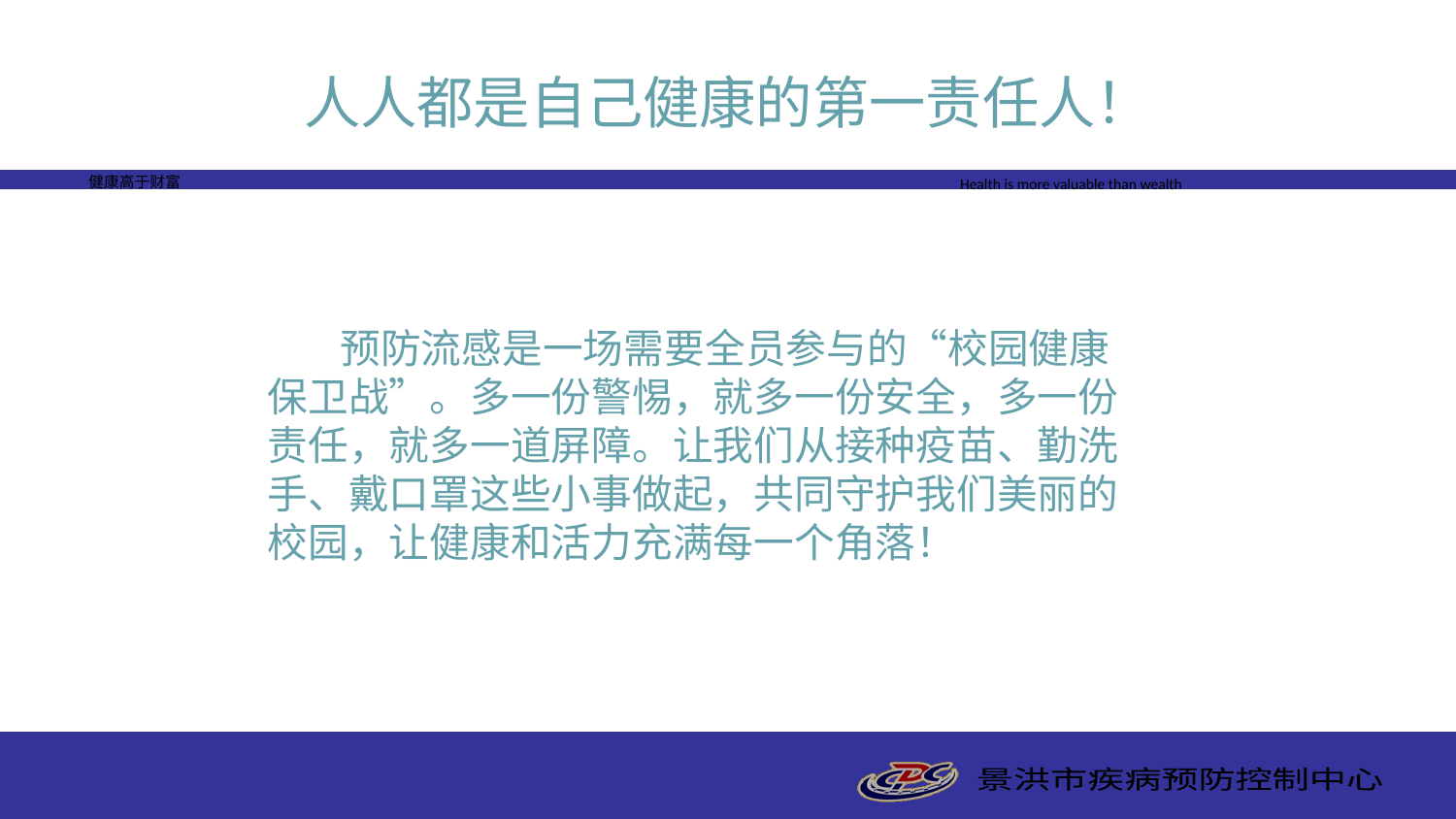

# 人人都是自己健康的第一责任人！

       预防流感是一场需要全员参与的“校园健康保卫战”。多一份警惕，就多一份安全，多一份责任，就多一道屏障。让我们从接种疫苗、勤洗手、戴口罩这些小事做起，共同守护我们美丽的校园，让健康和活力充满每一个角落！